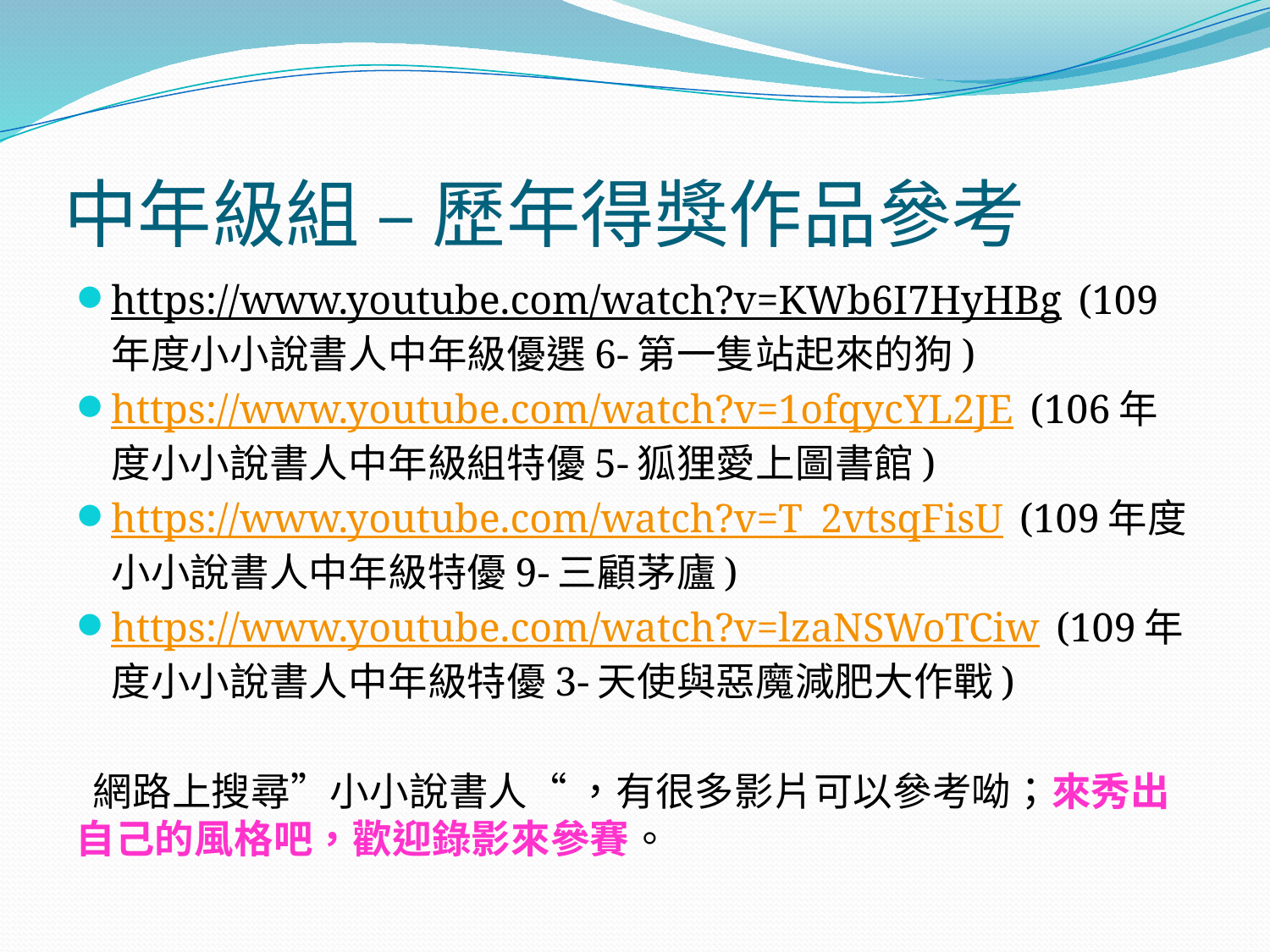

# 中年級組 – 歷年得獎作品參考
https://www.youtube.com/watch?v=KWb6I7HyHBg (109年度小小說書人中年級優選6-第一隻站起來的狗)
https://www.youtube.com/watch?v=1ofqycYL2JE (106年度小小說書人中年級組特優5-狐狸愛上圖書館)
https://www.youtube.com/watch?v=T_2vtsqFisU (109年度小小說書人中年級特優9-三顧茅廬)
https://www.youtube.com/watch?v=lzaNSWoTCiw (109年度小小說書人中年級特優3-天使與惡魔減肥大作戰)

 網路上搜尋”小小說書人“ ，有很多影片可以參考呦；來秀出自己的風格吧，歡迎錄影來參賽。